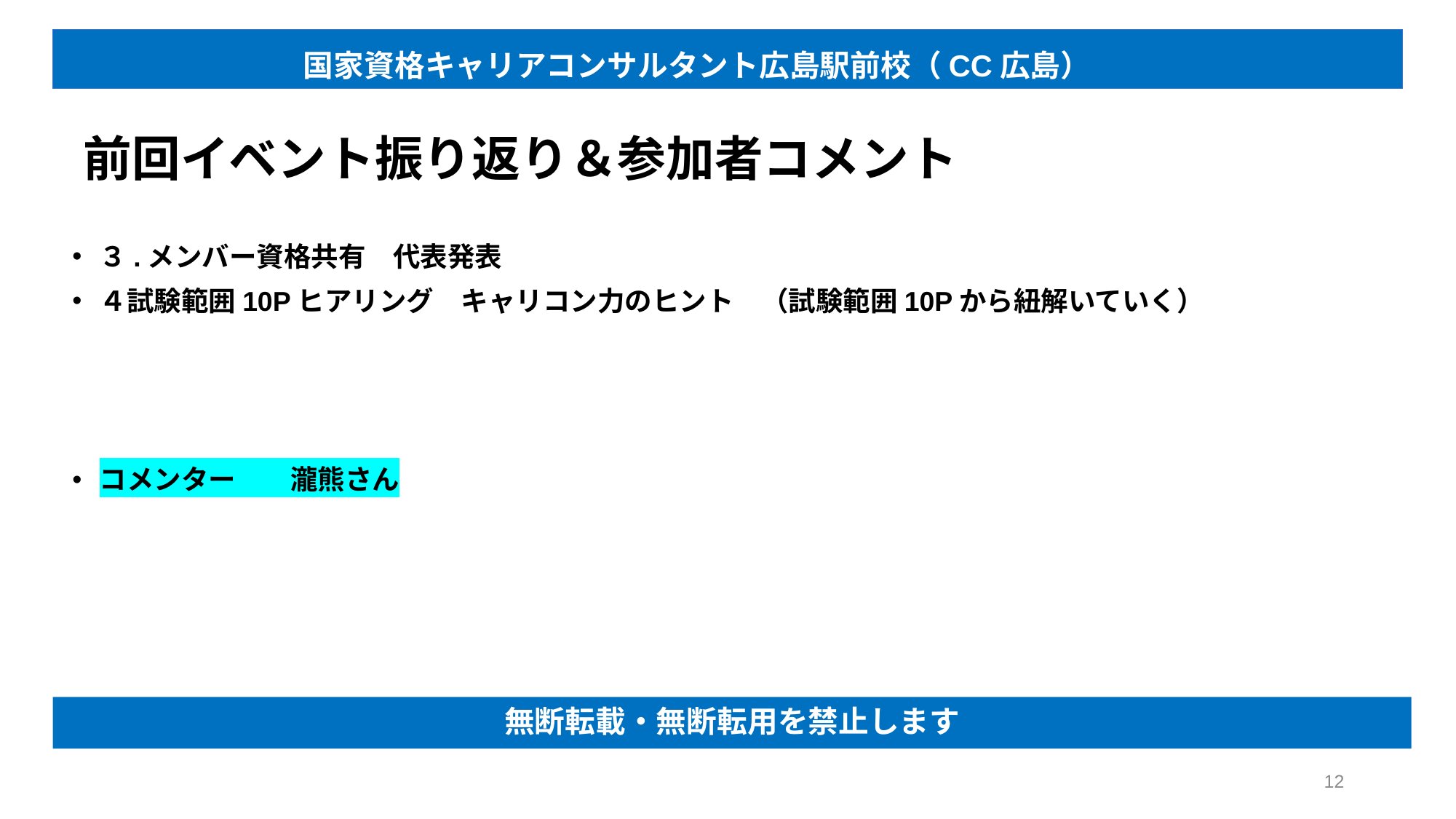

国家資格キャリアコンサルタント広島駅前校（CC広島）
# 前回イベント振り返り＆参加者コメント
３.メンバー資格共有　代表発表
４試験範囲10Pヒアリング　キャリコン力のヒント　（試験範囲10Pから紐解いていく）

コメンター　　瀧熊さん

無断転載・無断転用を禁止します
12